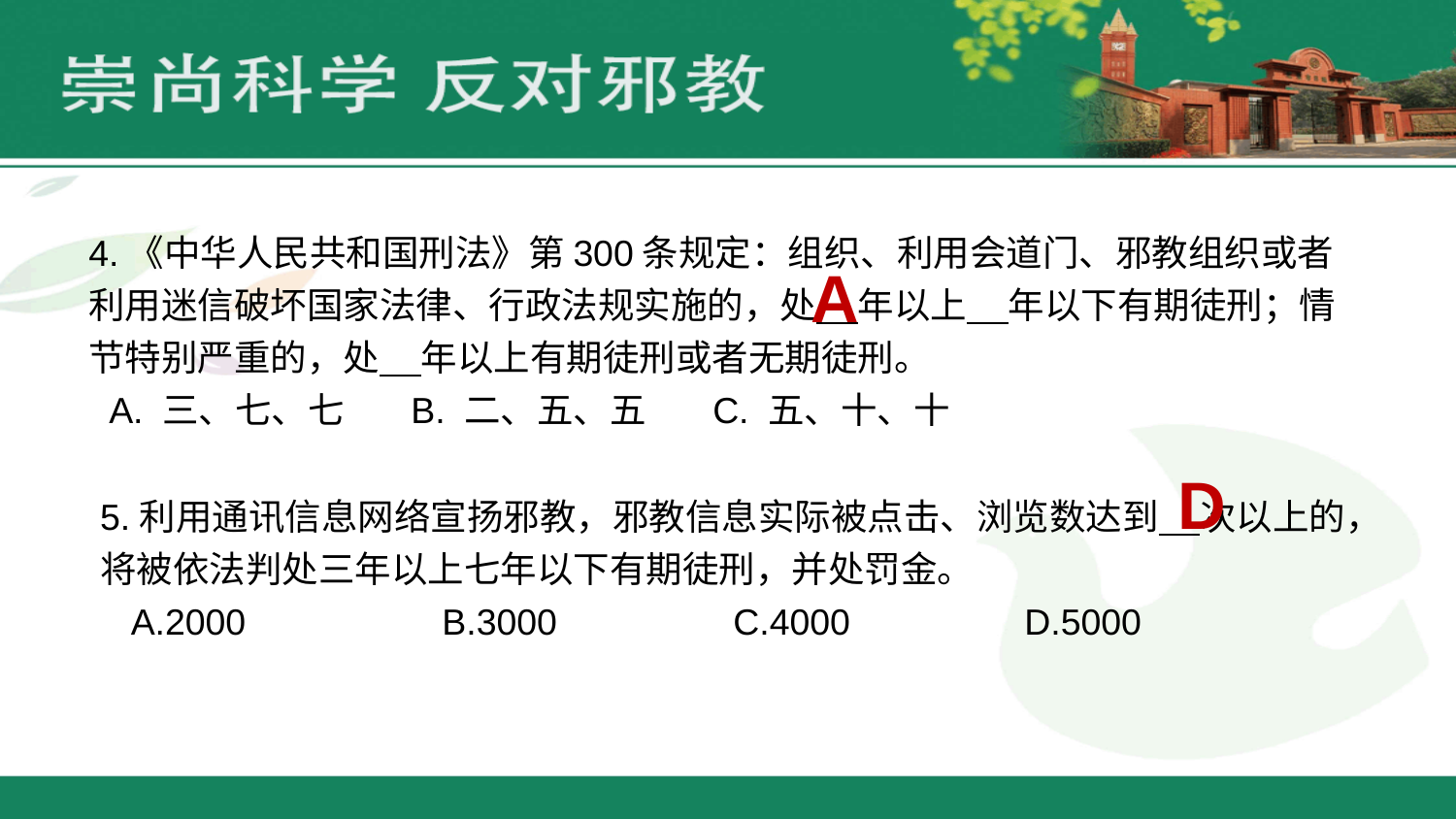

4.《中华人民共和国刑法》第300条规定：组织、利用会道门、邪教组织或者利用迷信破坏国家法律、行政法规实施的，处     年以上     年以下有期徒刑；情节特别严重的，处     年以上有期徒刑或者无期徒刑。
  A. 三、七、七       B. 二、五、五       C. 五、十、十
A
D
5.利用通讯信息网络宣扬邪教，邪教信息实际被点击、浏览数达到     次以上的，将被依法判处三年以上七年以下有期徒刑，并处罚金。
   A.2000	     B.3000	     C.4000	     D.5000